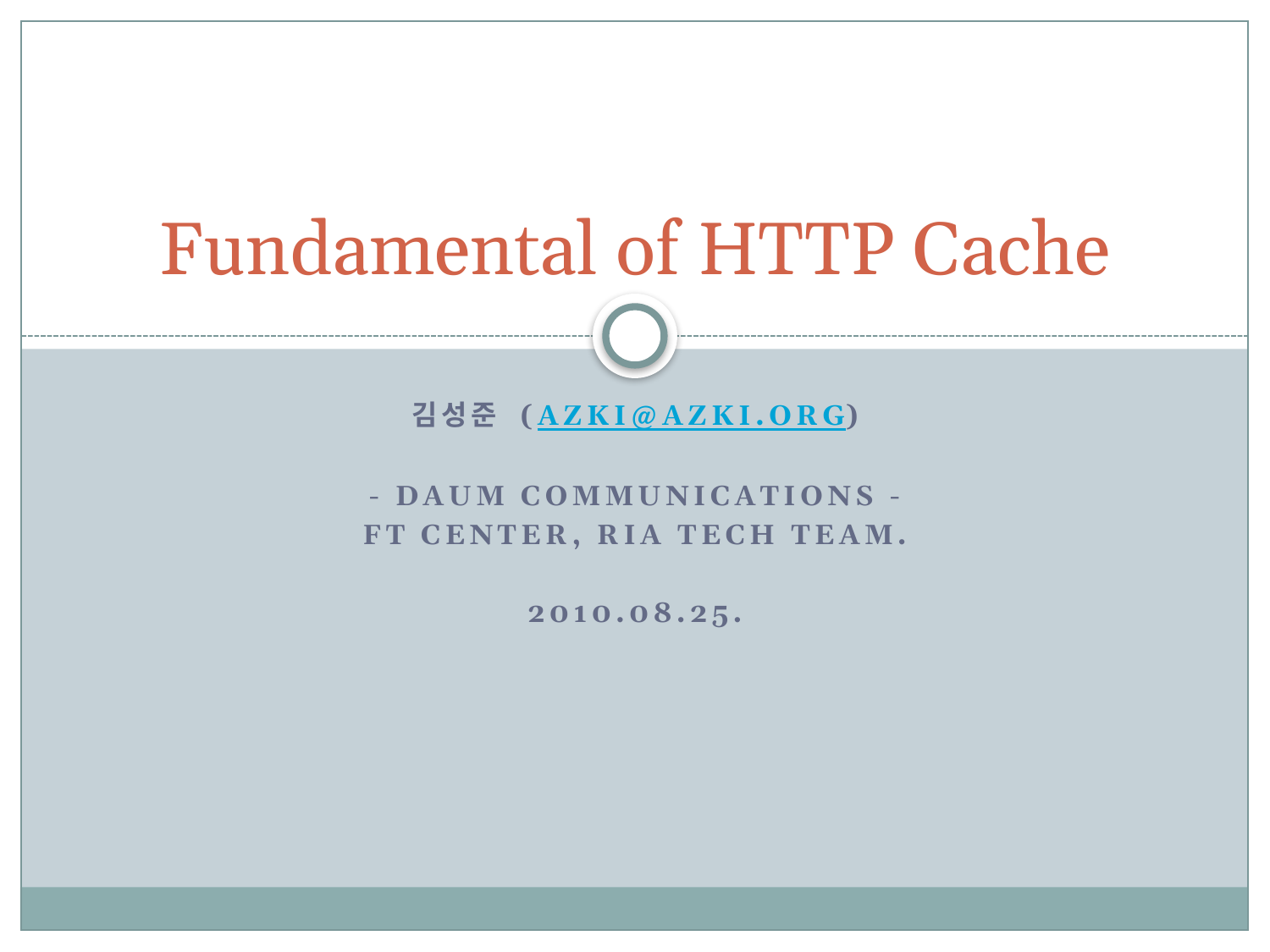

# Fundamental of HTTP Cache
김성준 (azki@azki.org)

- Daum communications -
Ft center, Ria tech team.

2010.08.25.